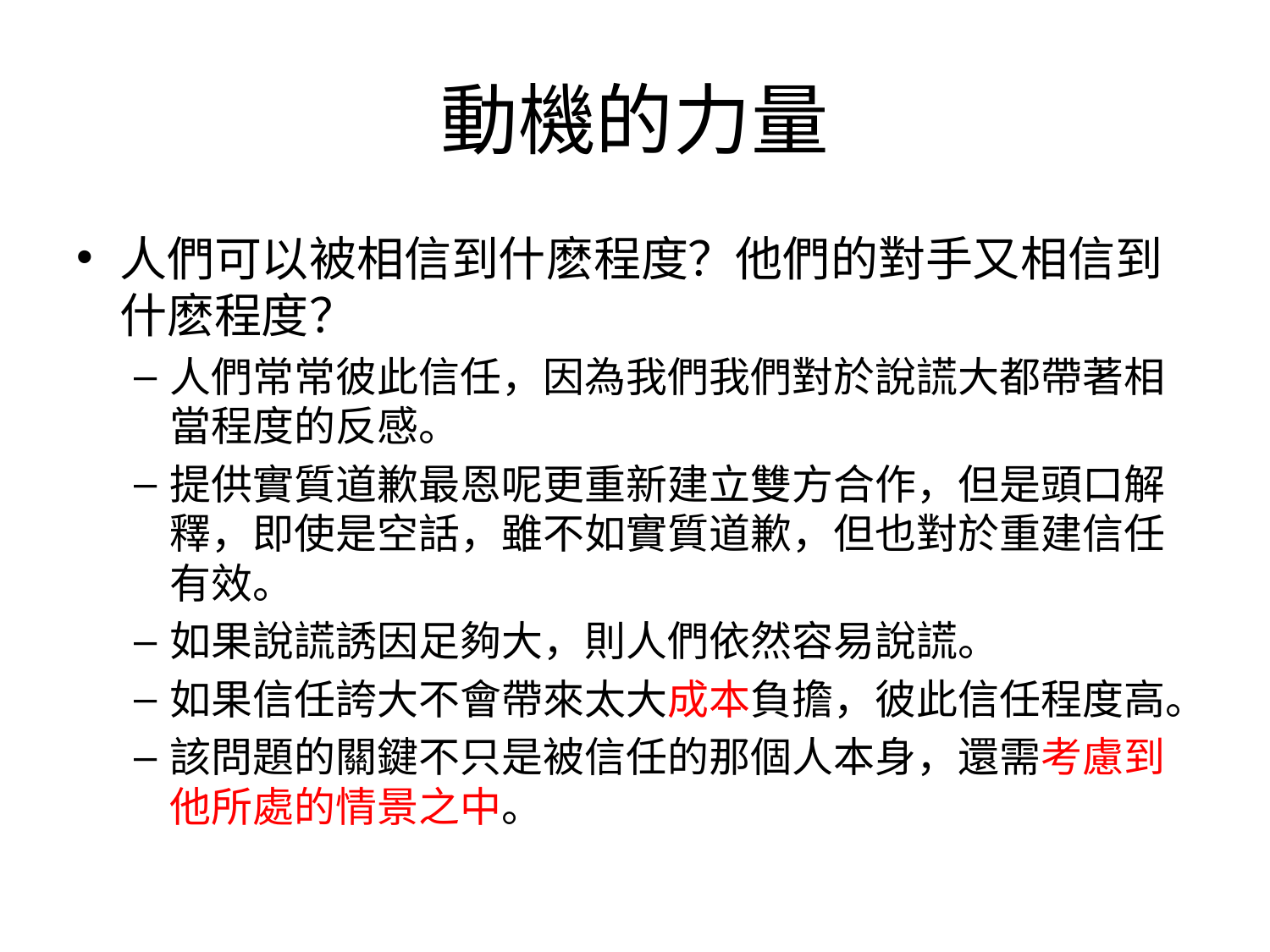

# 動機的力量
人們可以被相信到什麽程度？他們的對手又相信到什麽程度？
人們常常彼此信任，因為我們我們對於說謊大都帶著相當程度的反感。
提供實質道歉最恩呢更重新建立雙方合作，但是頭口解釋，即使是空話，雖不如實質道歉，但也對於重建信任有效。
如果說謊誘因足夠大，則人們依然容易說謊。
如果信任誇大不會帶來太大成本負擔，彼此信任程度高。
該問題的關鍵不只是被信任的那個人本身，還需考慮到他所處的情景之中。